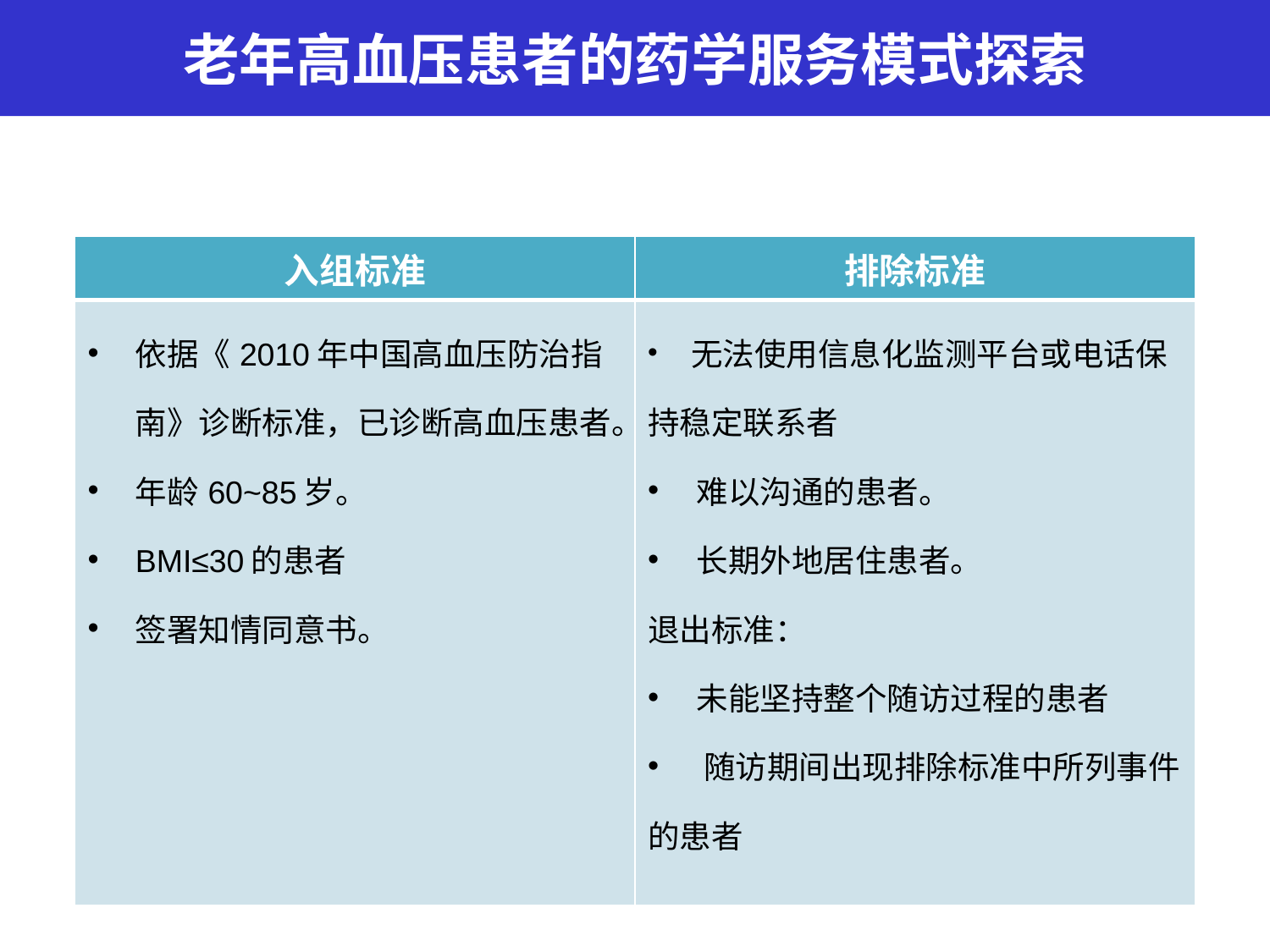

老年高血压患者的药学服务模式探索
| 入组标准 | 排除标准 |
| --- | --- |
| 依据《2010年中国高血压防治指南》诊断标准，已诊断高血压患者。 年龄60~85岁。 BMI≤30的患者 签署知情同意书。 | 无法使用信息化监测平台或电话保持稳定联系者 难以沟通的患者。 长期外地居住患者。 退出标准： 未能坚持整个随访过程的患者 随访期间出现排除标准中所列事件的患者 |